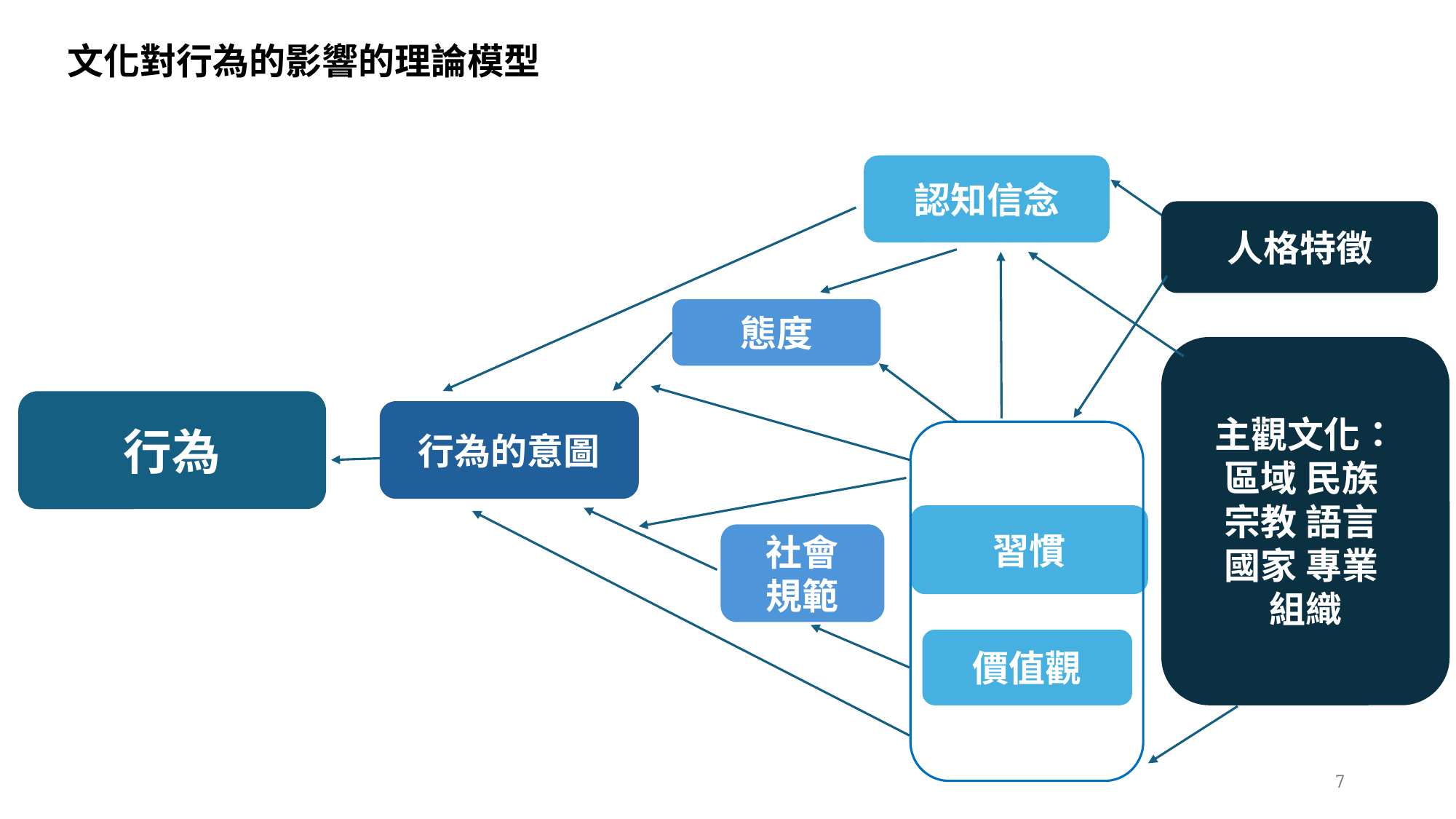

文化對行為的影響的理論模型
認知信念
人格特徵
態度
主觀文化：
區域 民族
宗教 語言
國家 專業
組織
行為
行為的意圖

習慣
價值觀
社會
規範
7